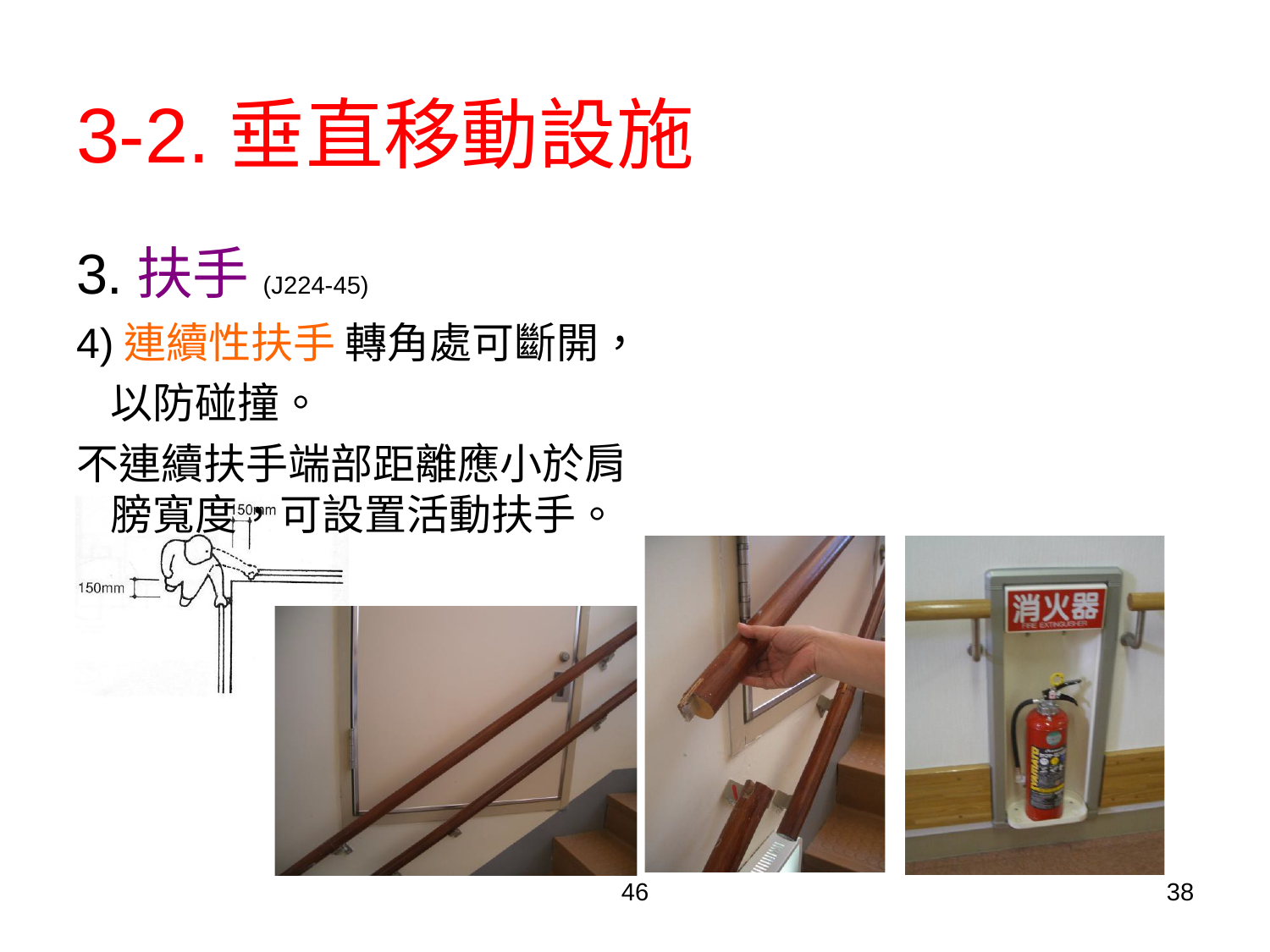

# 3-2.垂直移動設施
3.扶手(J224-45)
4)連續性扶手 轉角處可斷開，以防碰撞。
不連續扶手端部距離應小於肩膀寬度，可設置活動扶手。

46
38